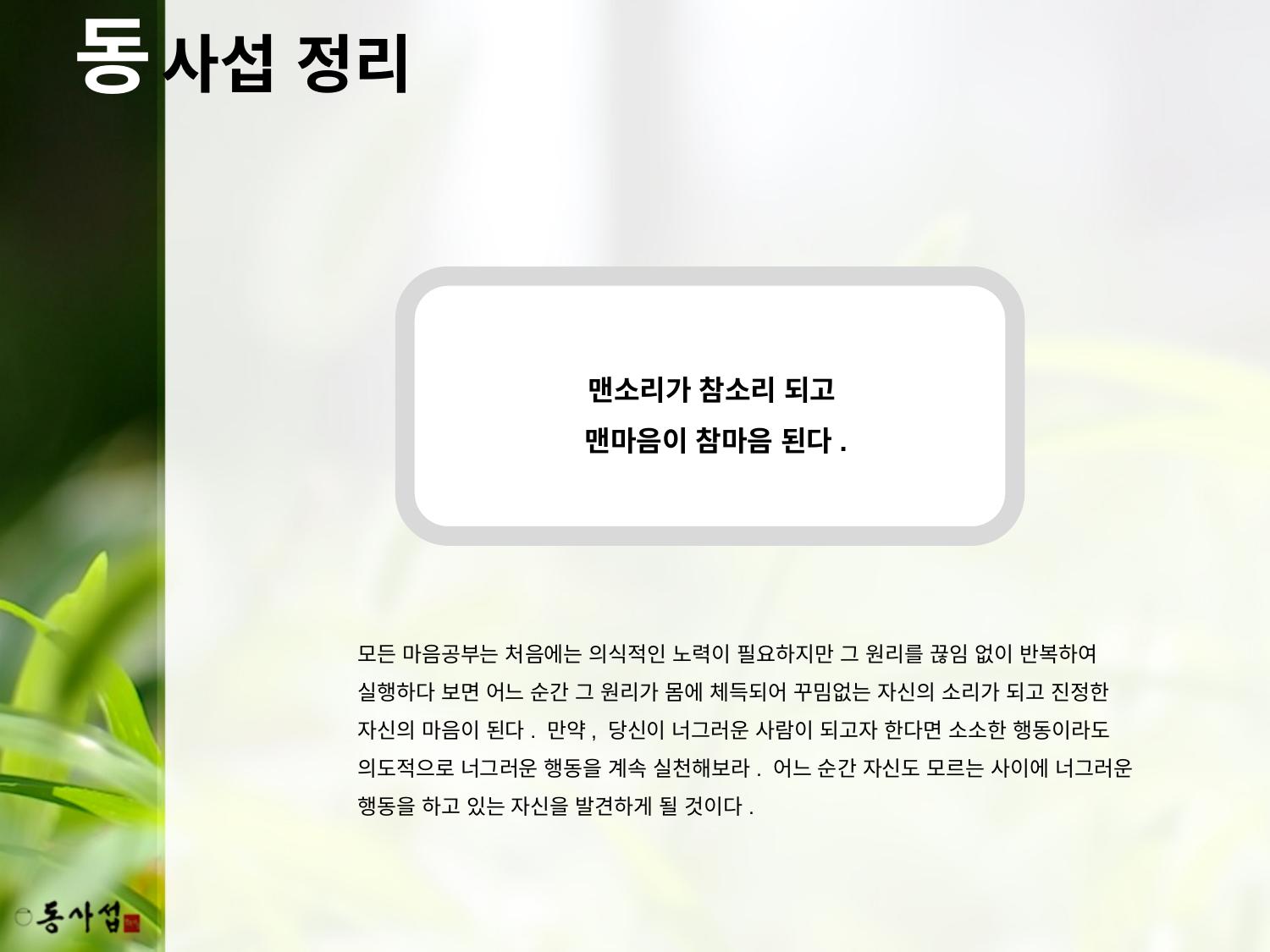

동
사섭 정리
맨소리가 참소리 되고
맨마음이 참마음 된다.
모든 마음공부는 처음에는 의식적인 노력이 필요하지만 그 원리를 끊임 없이 반복하여 실행하다 보면 어느 순간 그 원리가 몸에 체득되어 꾸밈없는 자신의 소리가 되고 진정한 자신의 마음이 된다. 만약, 당신이 너그러운 사람이 되고자 한다면 소소한 행동이라도 의도적으로 너그러운 행동을 계속 실천해보라. 어느 순간 자신도 모르는 사이에 너그러운 행동을 하고 있는 자신을 발견하게 될 것이다.